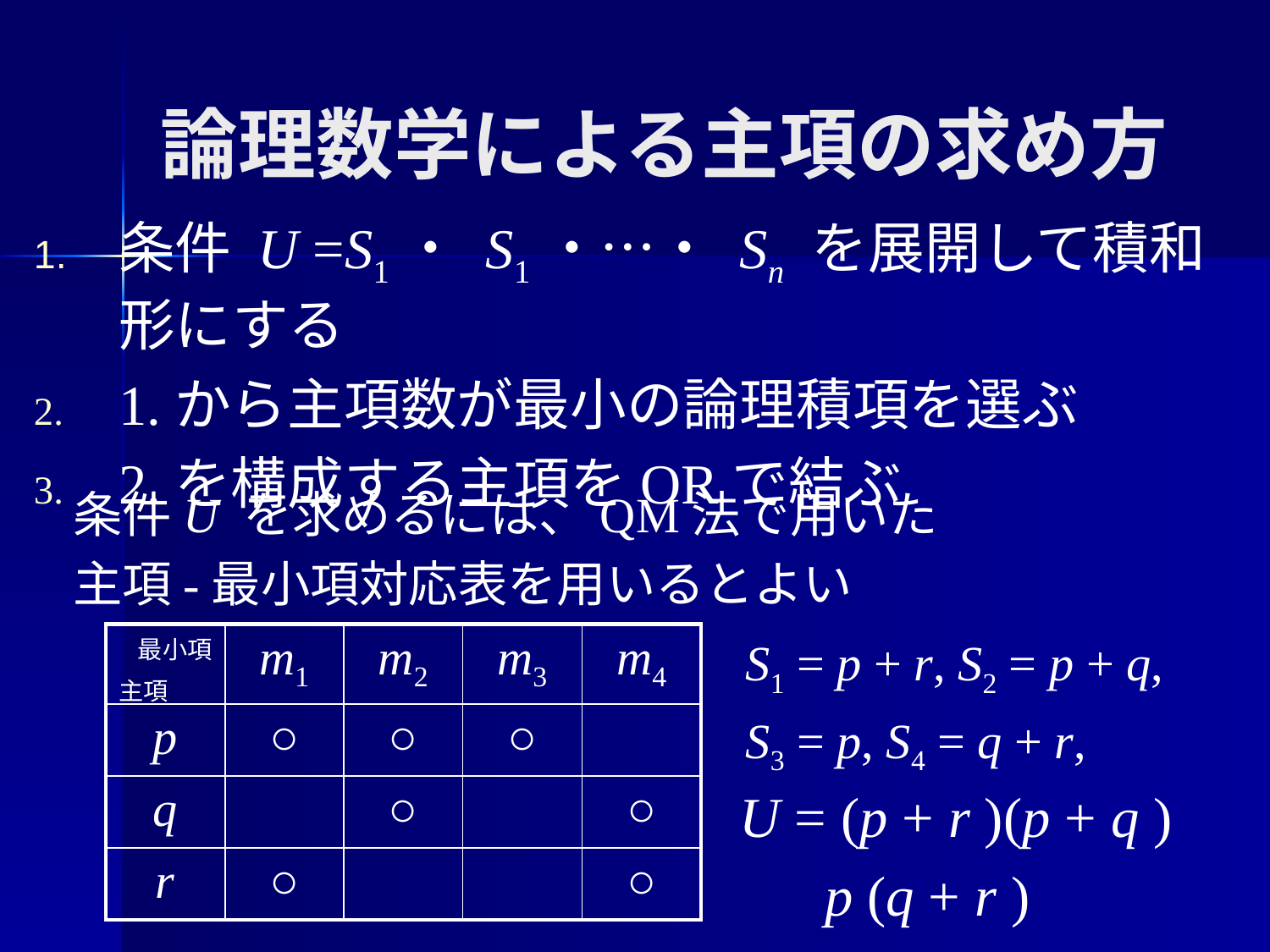

# 論理数学による主項の求め方
条件 U =S1・ S1・…・ Sn を展開して積和形にする
1.から主項数が最小の論理積項を選ぶ
2.を構成する主項をORで結ぶ
条件U を求めるには、QM法で用いた
主項-最小項対応表を用いるとよい
| 最小項 主項 | m1 | m2 | m3 | m4 |
| --- | --- | --- | --- | --- |
| p | ○ | ○ | ○ |  |
| q |  | ○ |  | ○ |
| r | ○ |  |  | ○ |
S1 = p + r, S2 = p + q,
S3 = p, S4 = q + r,
U = (p + r )(p + q )
      p (q + r )